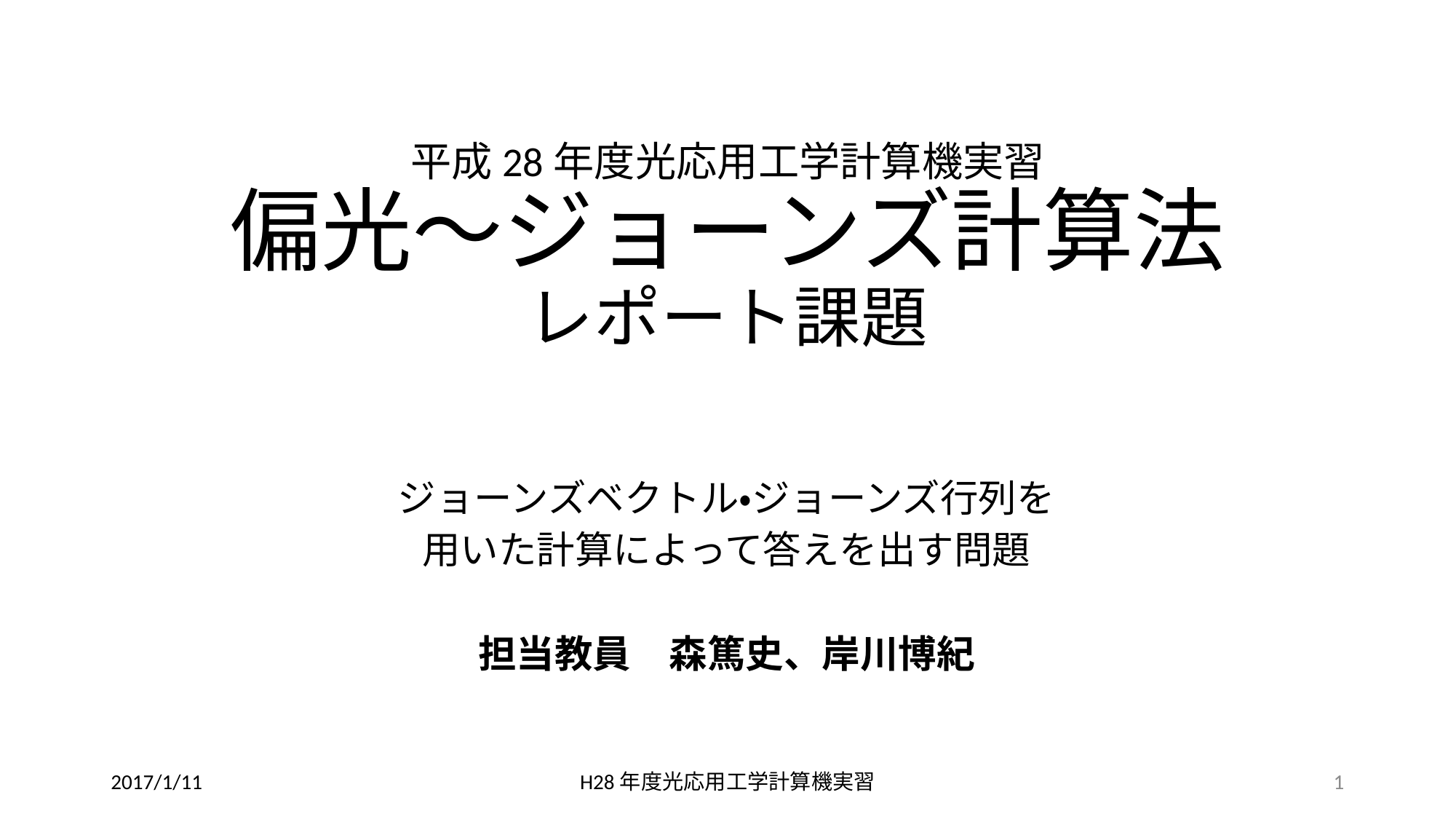

# 平成28年度光応用工学計算機実習 偏光～ジョーンズ計算法 レポート課題
ジョーンズベクトル・ジョーンズ行列を
用いた計算によって答えを出す問題

担当教員　森篤史、岸川博紀
2017/1/11
H28年度光応用工学計算機実習
1